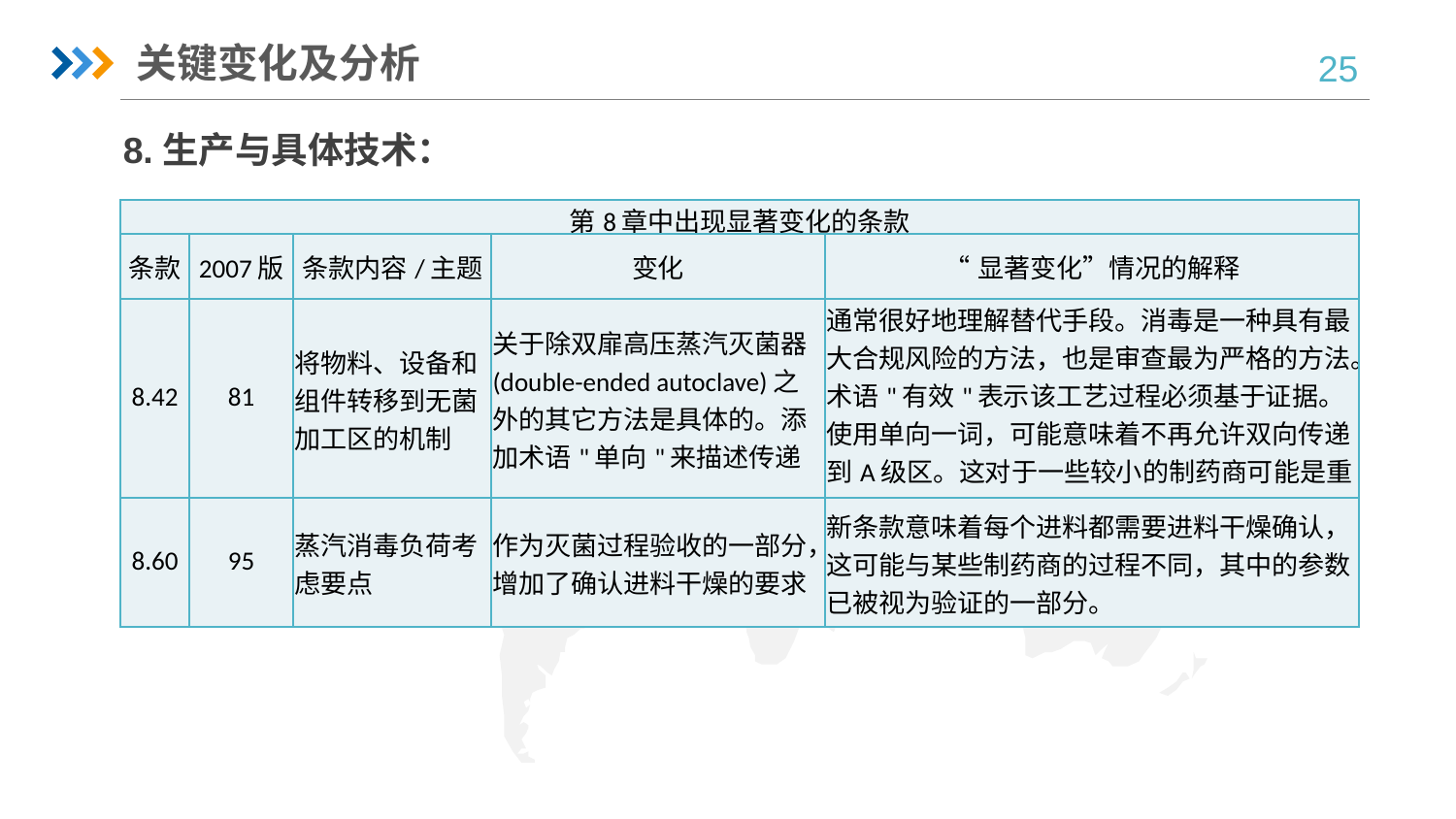

关键变化及分析
8.生产与具体技术：

| 第8章中出现显著变化的条款 |  |  |  |  |
| --- | --- | --- | --- | --- |
| 条款 | 2007版 | 条款内容/主题 | 变化 | “显著变化”情况的解释 |
| 8.42 | 81 | 将物料、设备和组件转移到无菌加工区的机制 | 关于除双扉高压蒸汽灭菌器(double-ended autoclave)之外的其它方法是具体的。添加术语"单向"来描述传递 | 通常很好地理解替代手段。消毒是一种具有最大合规风险的方法，也是审查最为严格的方法。术语"有效"表示该工艺过程必须基于证据。使用单向一词，可能意味着不再允许双向传递到A级区。这对于一些较小的制药商可能是重要的。 |
| 8.60 | 95 | 蒸汽消毒负荷考虑要点 | 作为灭菌过程验收的一部分，增加了确认进料干燥的要求 | 新条款意味着每个进料都需要进料干燥确认，这可能与某些制药商的过程不同，其中的参数已被视为验证的一部分。 |